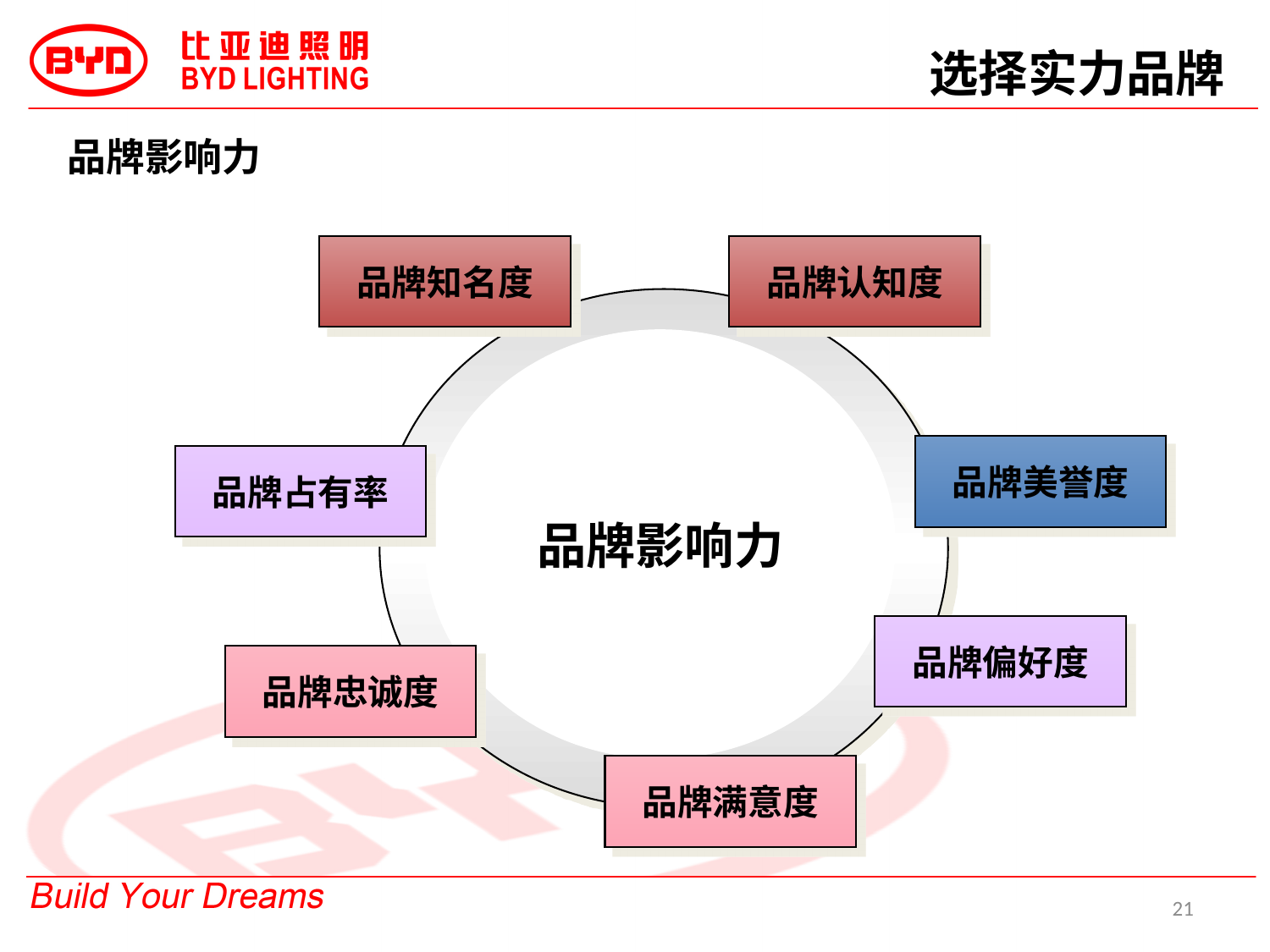

选择实力品牌
品牌影响力
品牌知名度
品牌认知度

品牌影响力
品牌美誉度
品牌占有率
品牌偏好度
品牌忠诚度
品牌满意度
21